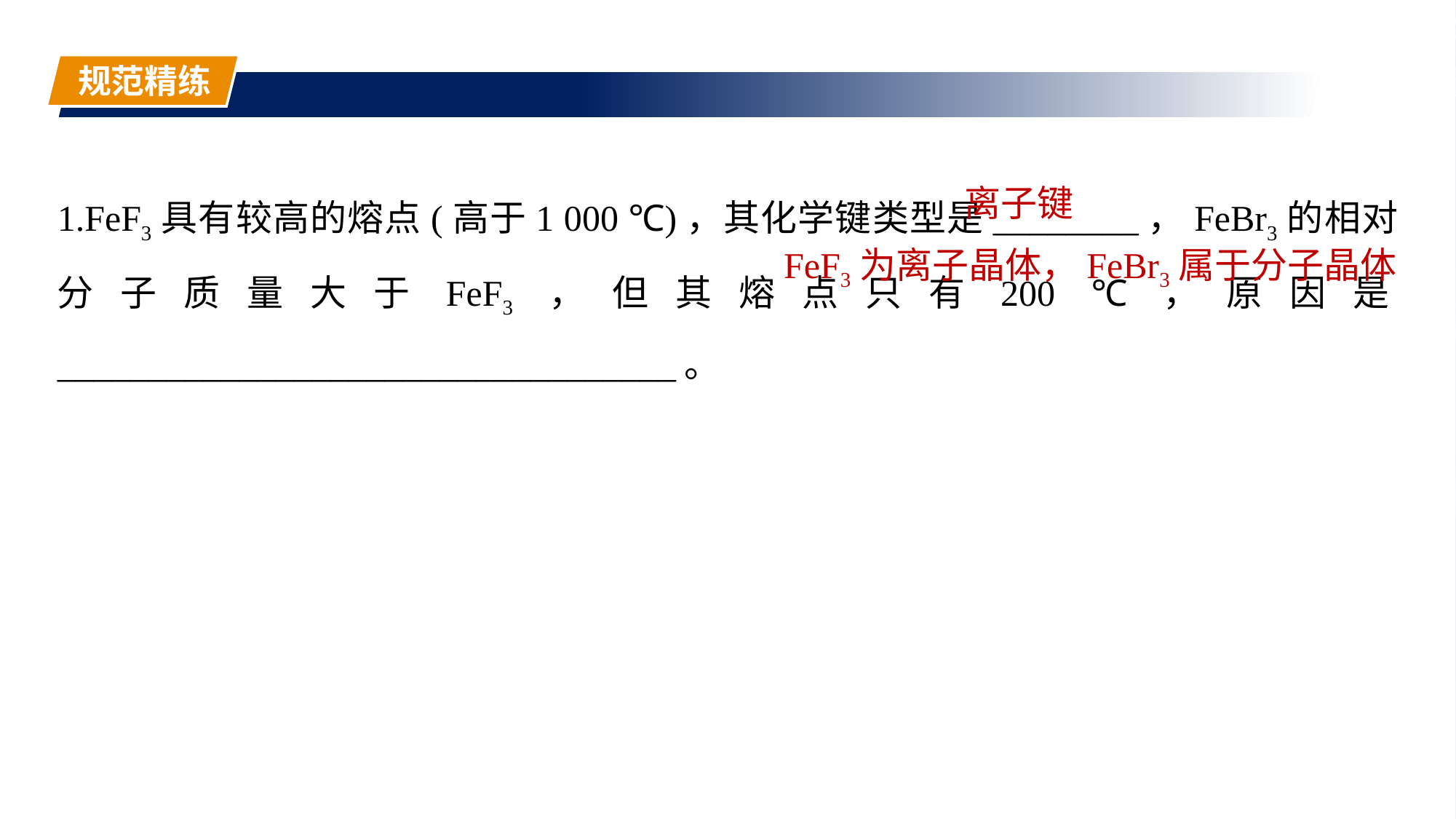

规范精练

1.FeF3具有较高的熔点(高于1 000 ℃)，其化学键类型是________，FeBr3的相对分子质量大于FeF3，但其熔点只有200 ℃，原因是__________________________________。
离子键
FeF3为离子晶体，FeBr3属于分子晶体